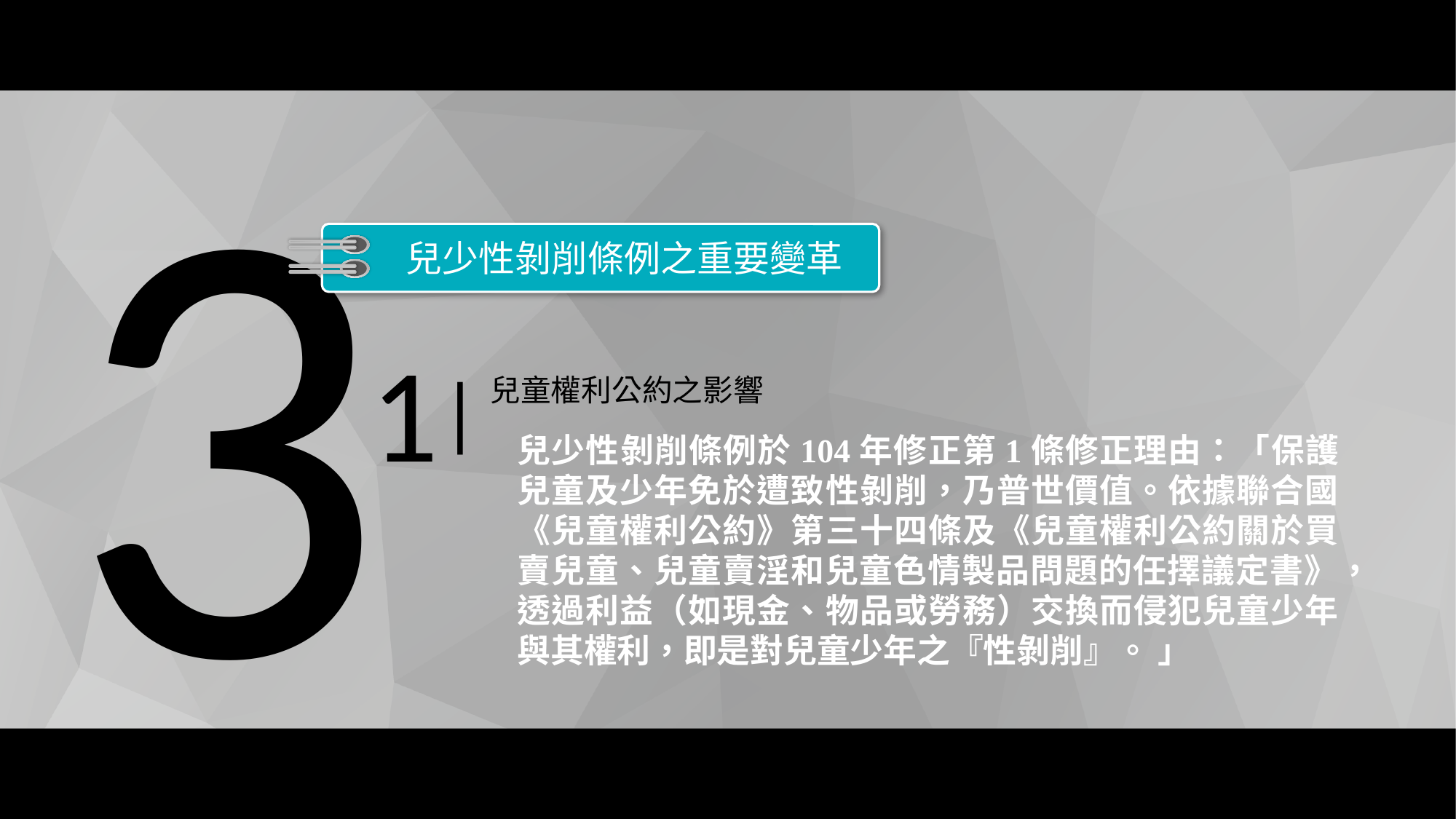

3

兒少性剝削條例之重要變革
1
|
兒童權利公約之影響
兒少性剝削條例於104年修正第1條修正理由：「保護兒童及少年免於遭致性剝削，乃普世價值。依據聯合國《兒童權利公約》第三十四條及《兒童權利公約關於買賣兒童、兒童賣淫和兒童色情製品問題的任擇議定書》，透過利益（如現金、物品或勞務）交換而侵犯兒童少年與其權利，即是對兒童少年之『性剝削』。 」